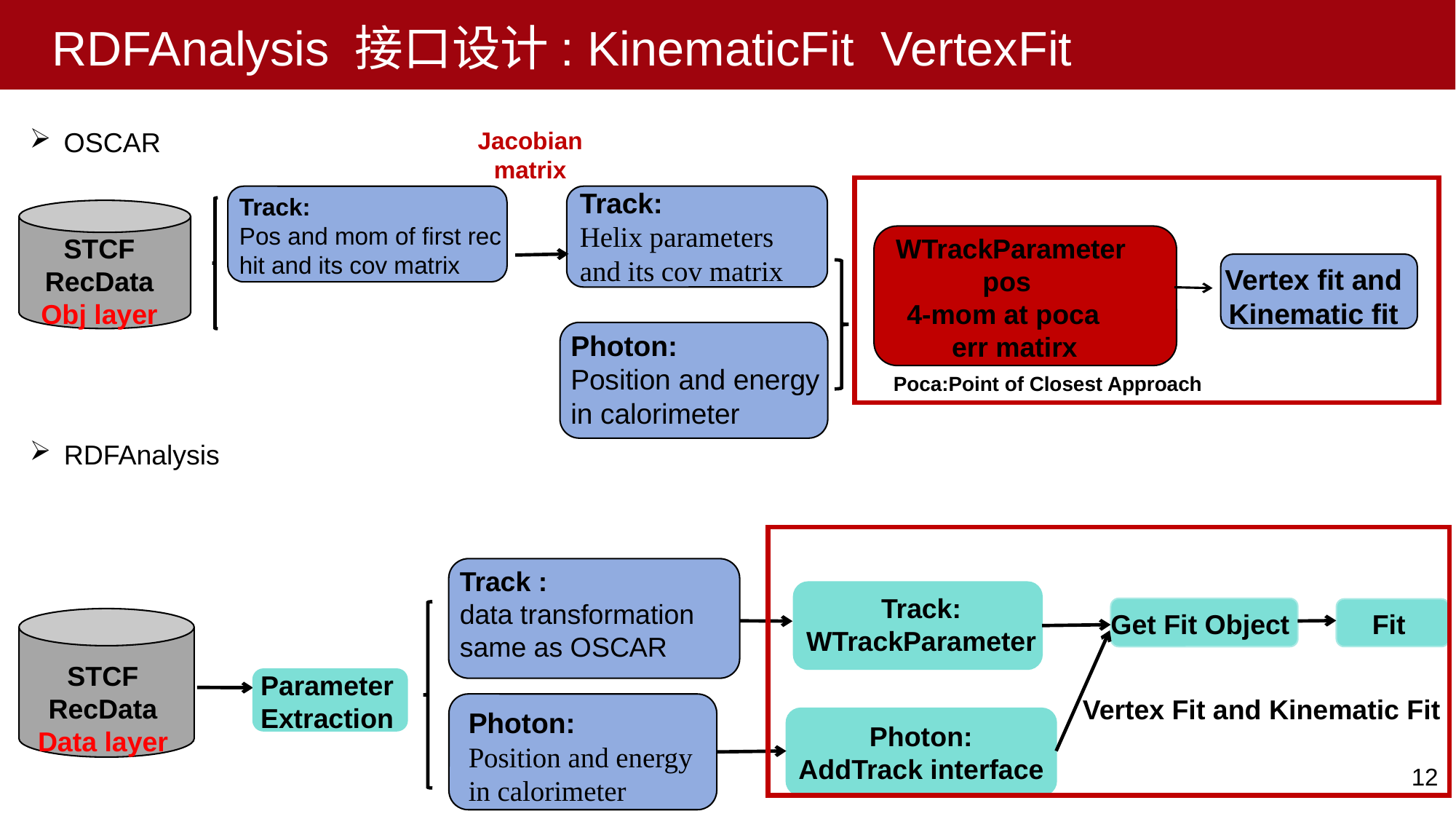

RDFAnalysis 接口设计: KinematicFit  VertexFit
Jacobian
matrix

Track:
Helix parameters and its cov matrix

Track:
Pos and mom of first rec hit and its cov matrix

STCF
RecData
Obj layer
WTrackParameter
pos
4-mom at poca
 err matirx

Vertex fit and Kinematic fit

Photon:
Position and energy in calorimeter
OSCAR

Poca:Point of Closest Approach
RDFAnalysis

Track:
WTrackParameter

Get Fit Object

STCF
RecData
Data layer
Track :
data transformation
same as OSCAR

Fit

Parameter Extraction

Vertex Fit and Kinematic Fit

Photon:
Position and energy in calorimeter

Photon:
AddTrack interface
12